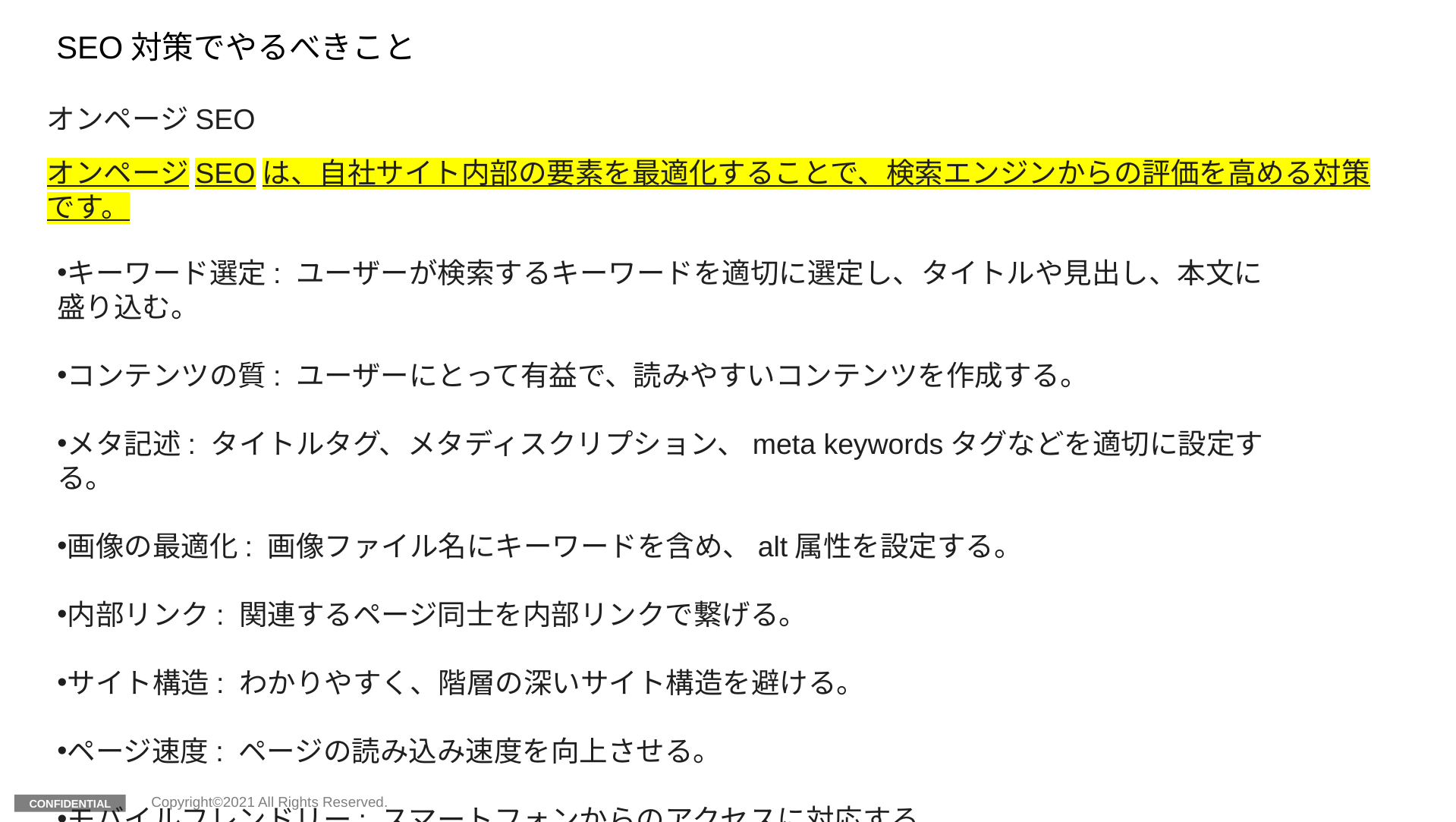

SEO対策でやるべきこと
オンページSEO
オンページSEOは、自社サイト内部の要素を最適化することで、検索エンジンからの評価を高める対策です。
キーワード選定: ユーザーが検索するキーワードを適切に選定し、タイトルや見出し、本文に盛り込む。

コンテンツの質: ユーザーにとって有益で、読みやすいコンテンツを作成する。

メタ記述: タイトルタグ、メタディスクリプション、meta keywordsタグなどを適切に設定する。

画像の最適化: 画像ファイル名にキーワードを含め、alt属性を設定する。

内部リンク: 関連するページ同士を内部リンクで繋げる。

サイト構造: わかりやすく、階層の深いサイト構造を避ける。

ページ速度: ページの読み込み速度を向上させる。

モバイルフレンドリー: スマートフォンからのアクセスに対応する。